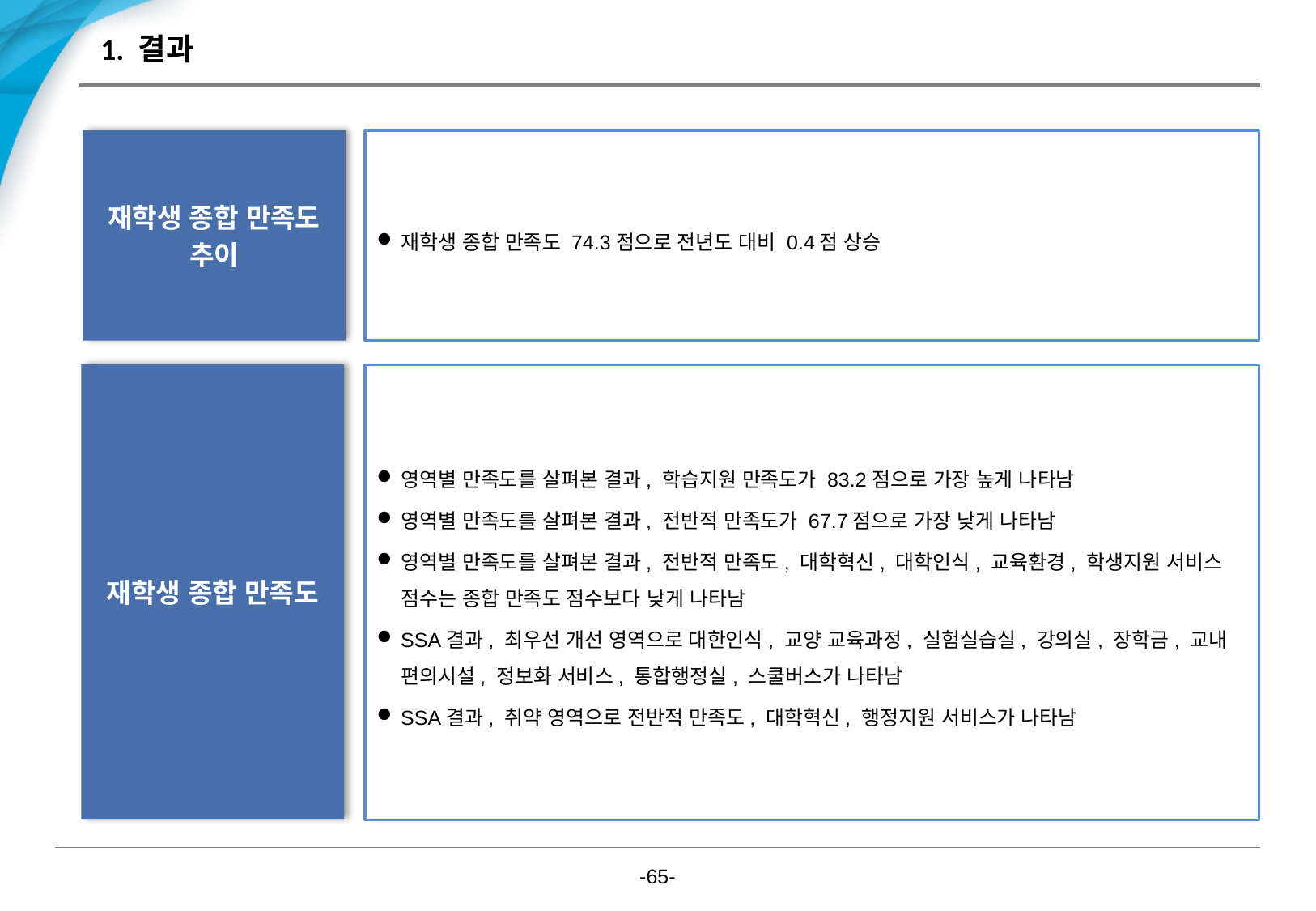

# 1. 결과
재학생 종합 만족도
추이
재학생 종합 만족도 74.3점으로 전년도 대비 0.4점 상승
재학생 종합 만족도
영역별 만족도를 살펴본 결과, 학습지원 만족도가 83.2점으로 가장 높게 나타남
영역별 만족도를 살펴본 결과, 전반적 만족도가 67.7점으로 가장 낮게 나타남
영역별 만족도를 살펴본 결과, 전반적 만족도, 대학혁신, 대학인식, 교육환경, 학생지원 서비스 점수는 종합 만족도 점수보다 낮게 나타남
SSA결과, 최우선 개선 영역으로 대한인식, 교양 교육과정, 실험실습실, 강의실, 장학금, 교내 편의시설, 정보화 서비스, 통합행정실, 스쿨버스가 나타남
SSA결과, 취약 영역으로 전반적 만족도, 대학혁신, 행정지원 서비스가 나타남
-65-